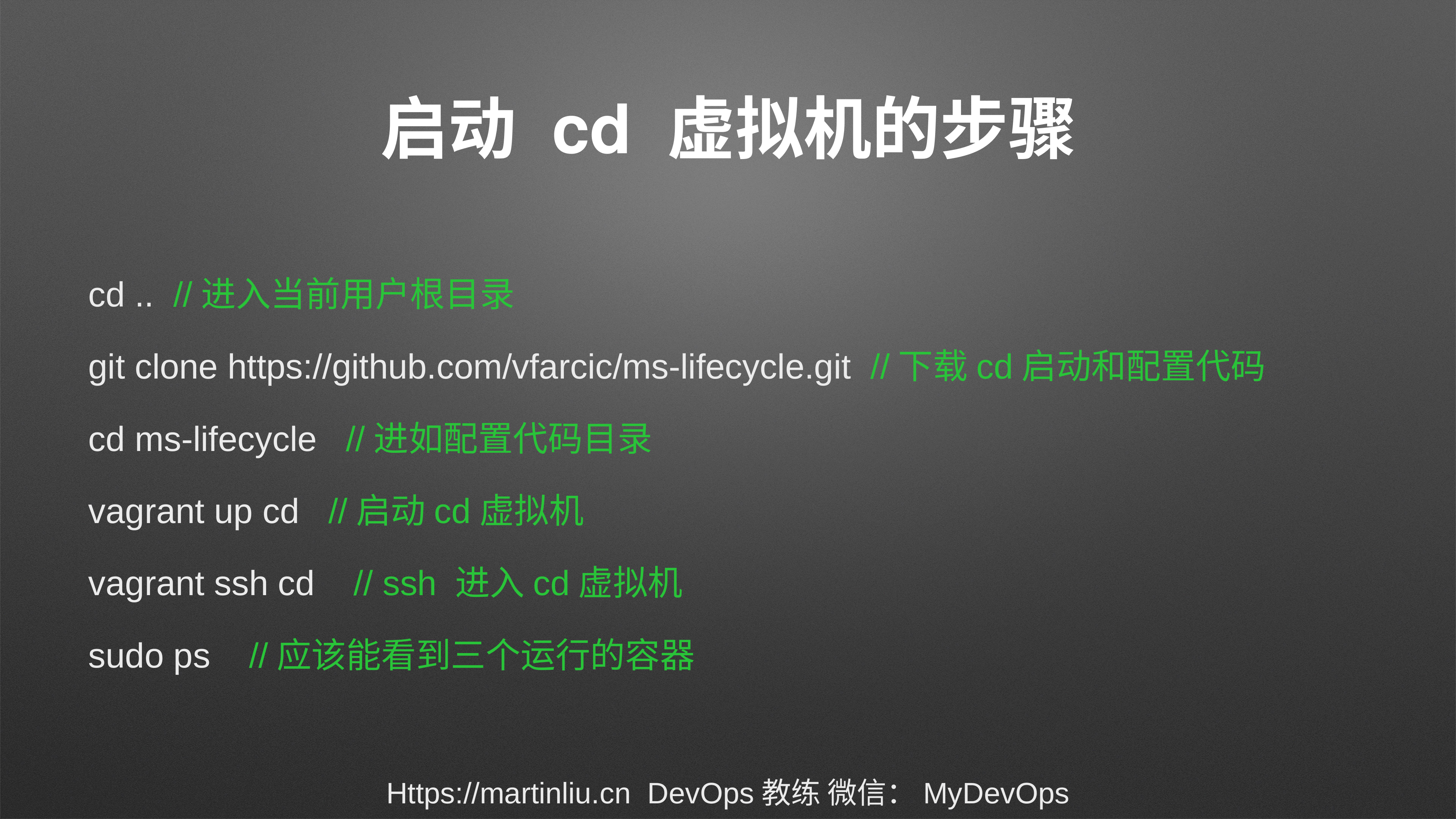

# 启动 cd 虚拟机的步骤
cd ..  //进入当前用户根目录
git clone https://github.com/vfarcic/ms-lifecycle.git  //下载cd启动和配置代码
cd ms-lifecycle   //进如配置代码目录
vagrant up cd   //启动cd虚拟机
vagrant ssh cd    // ssh 进入cd虚拟机
sudo ps    //应该能看到三个运行的容器